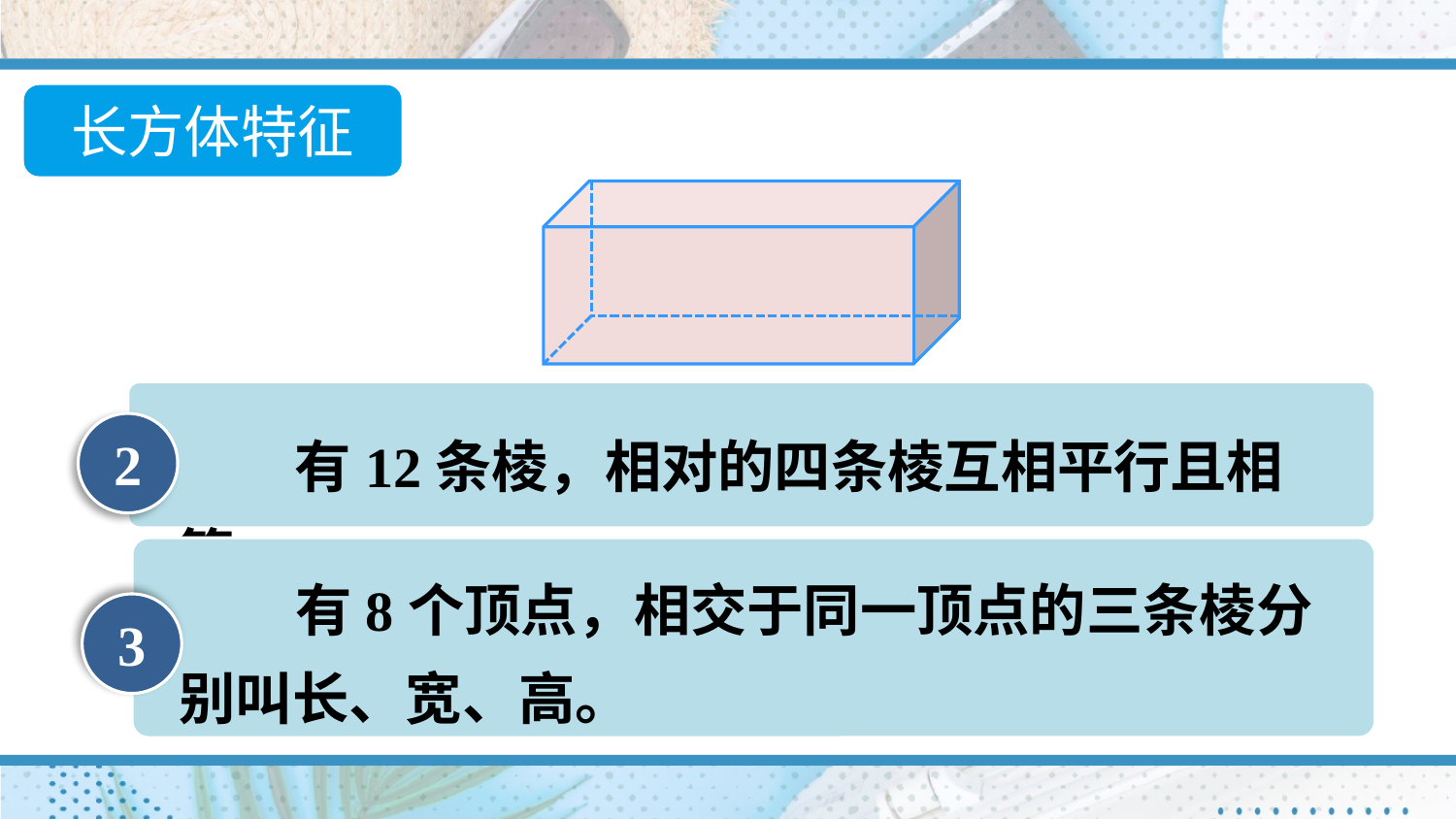

长方体特征

2
        有12条棱，相对的四条棱互相平行且相等。

3
        有8个顶点，相交于同一顶点的三条棱分别叫长、宽、高。